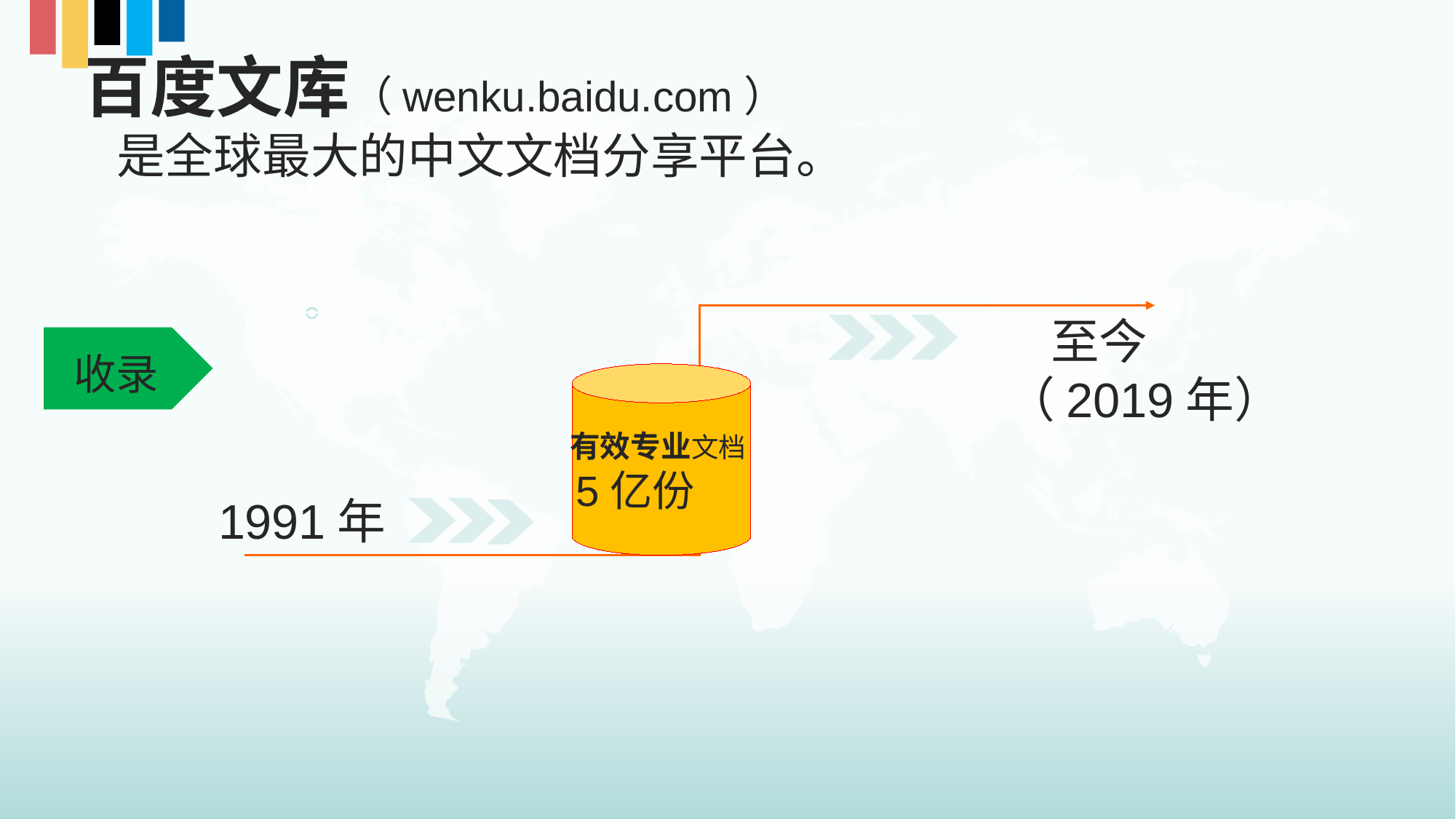

百度文库（wenku.baidu.com）
  是全球最大的中文文档分享平台。
   至今
（2019年）

收录

有效专业文档
 5亿份
1991年